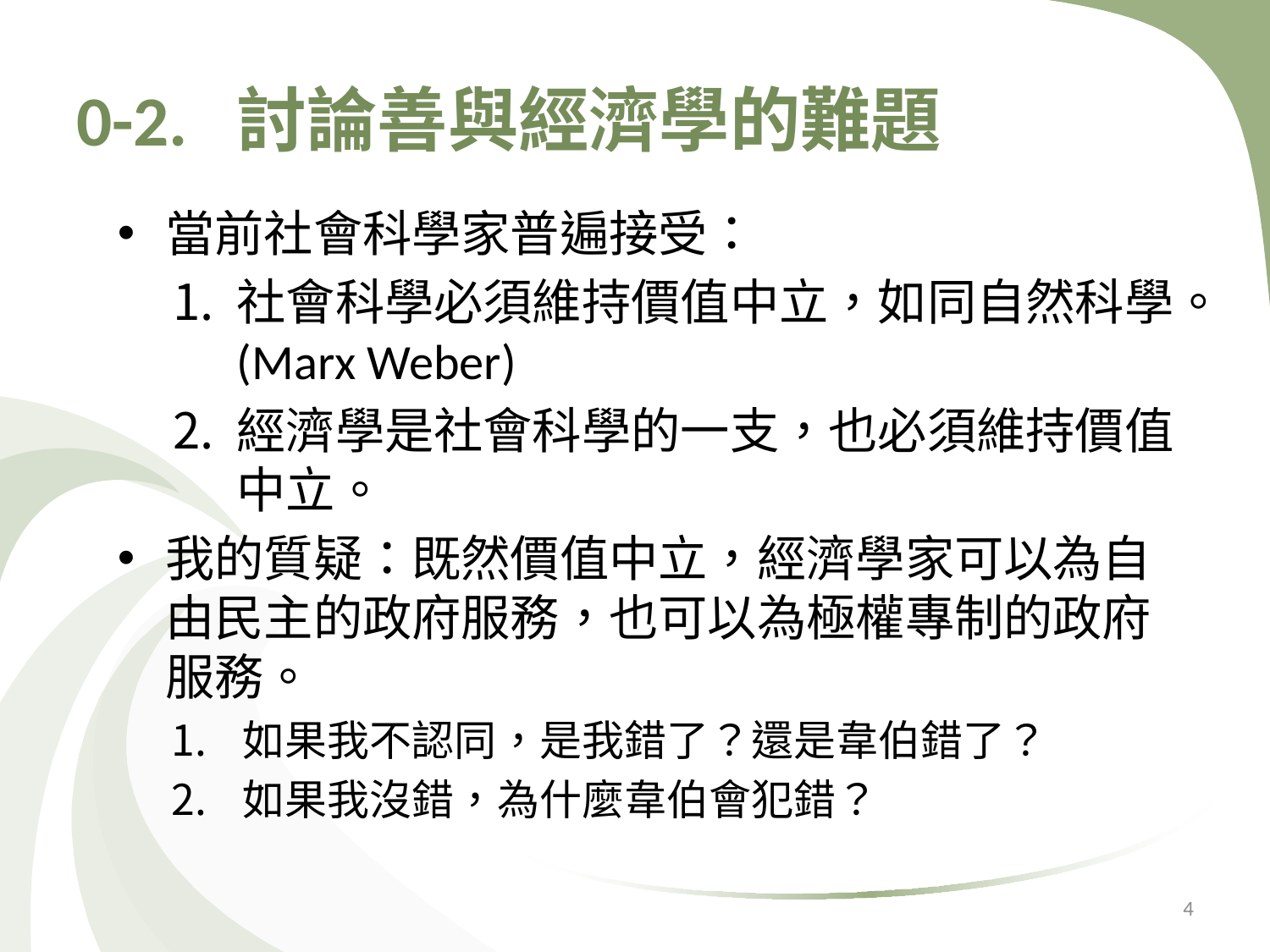

# 0-2.  討論善與經濟學的難題
當前社會科學家普遍接受：
社會科學必須維持價值中立，如同自然科學。(Marx Weber)
經濟學是社會科學的一支，也必須維持價值中立。
我的質疑：既然價值中立，經濟學家可以為自由民主的政府服務，也可以為極權專制的政府服務。
如果我不認同，是我錯了？還是韋伯錯了？
如果我沒錯，為什麼韋伯會犯錯？
4